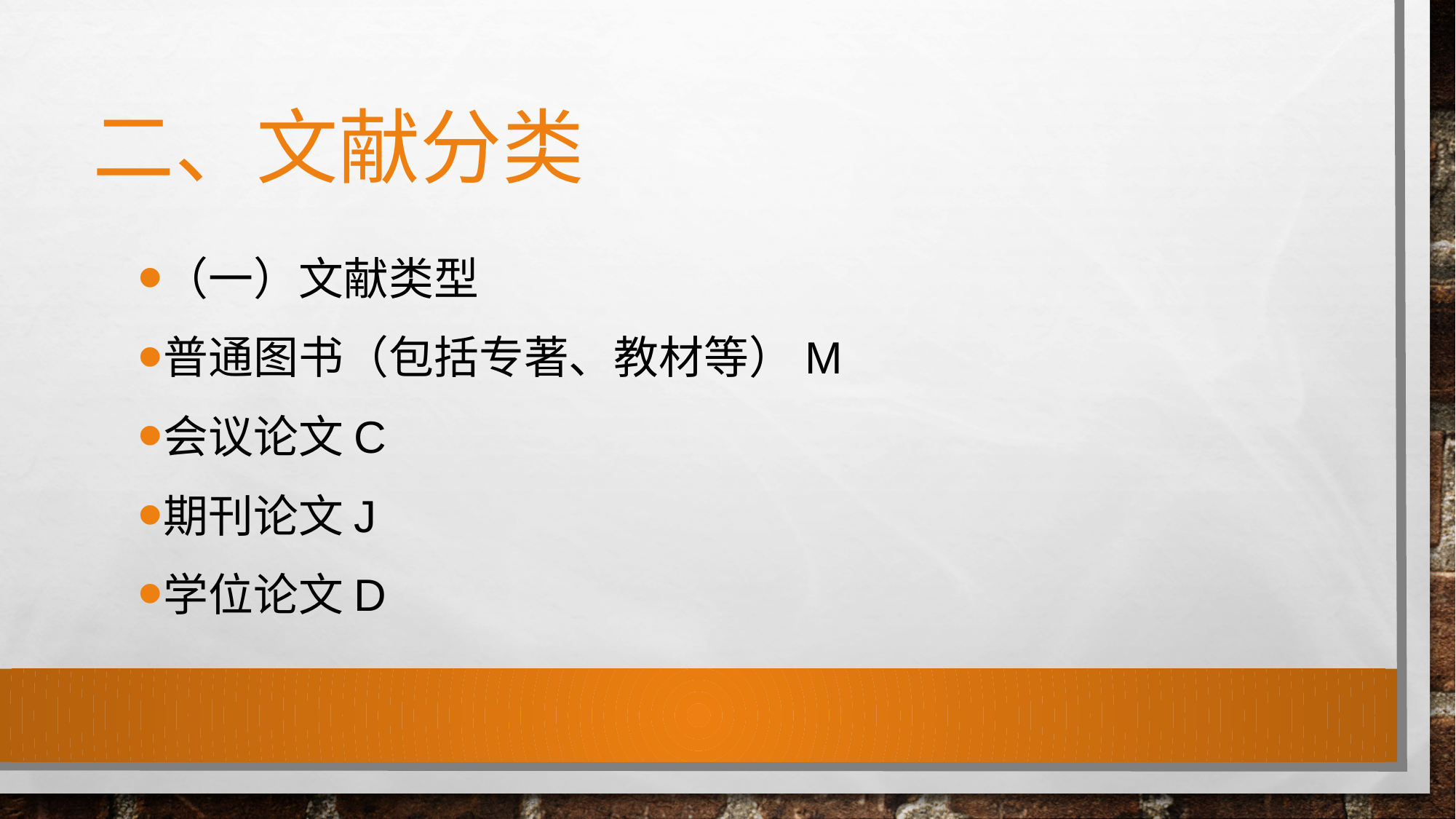

# 二、文献分类
（一）文献类型
普通图书（包括专著、教材等）M
会议论文C
期刊论文J
学位论文D